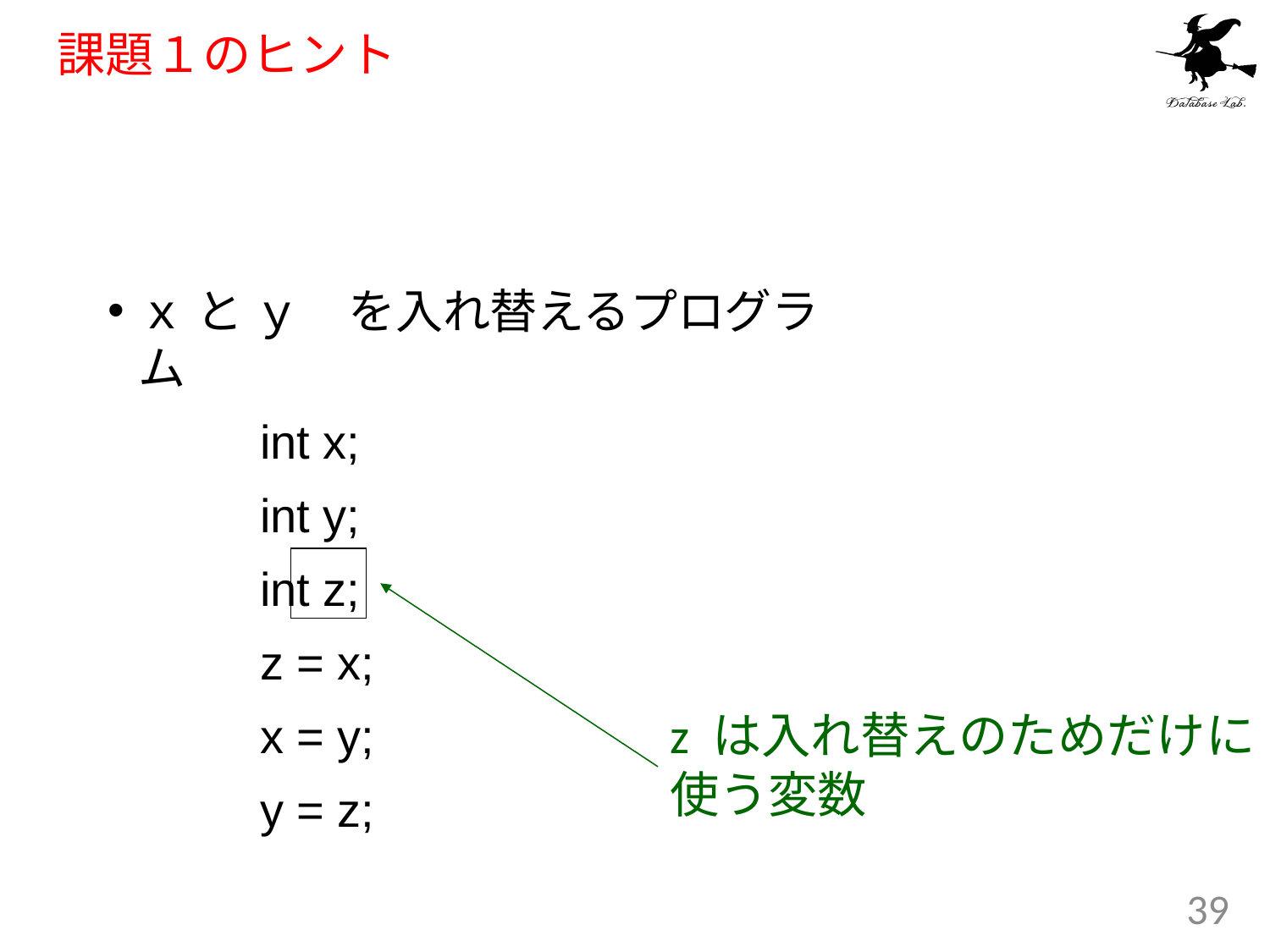

# 課題１のヒント
ｘ と ｙ　を入れ替えるプログラム
	    	int x;
	    	int y;
	    	int z;
    	z = x;
    	x = y;
    	y = z;

z は入れ替えのためだけに
使う変数
39